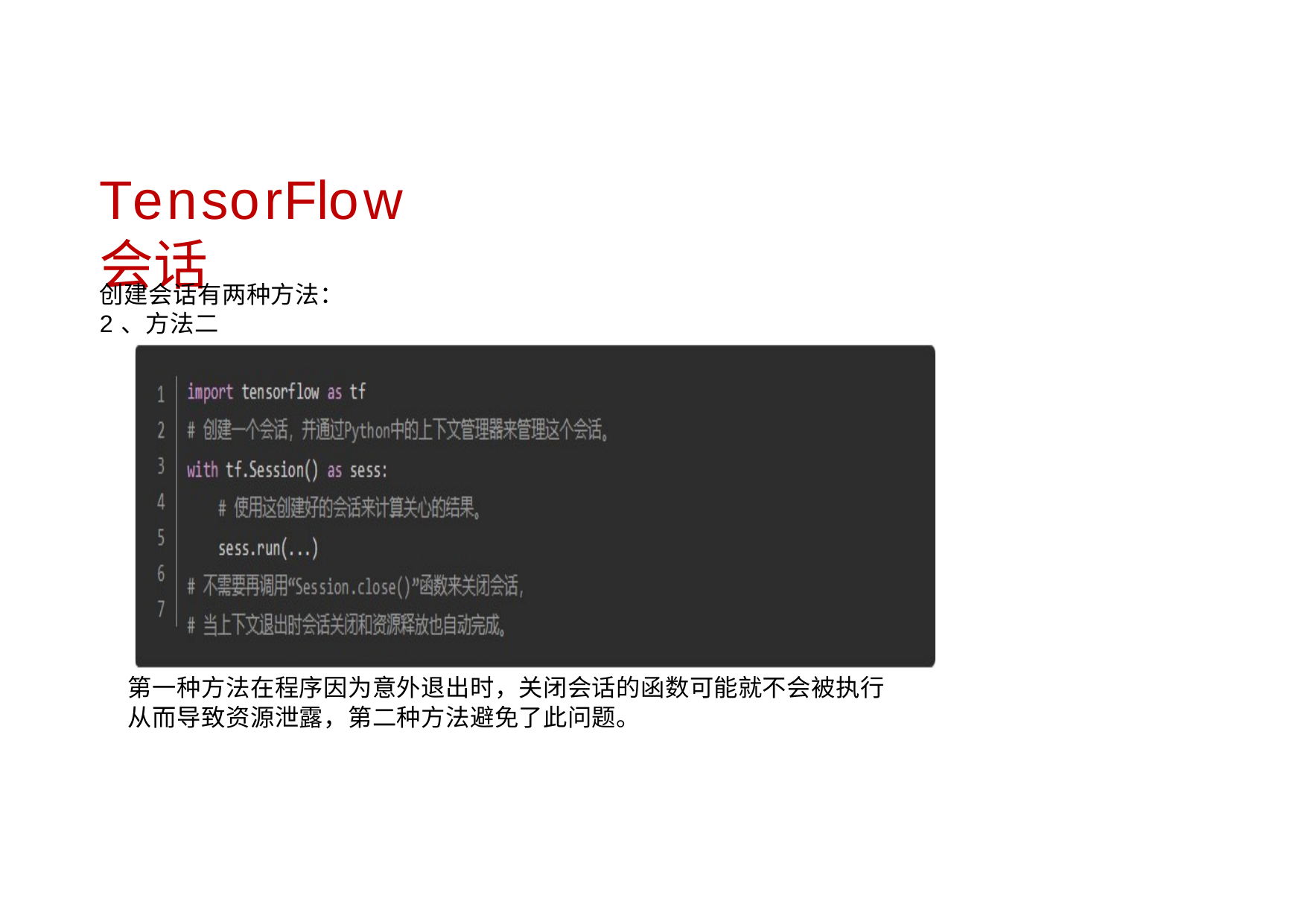

# TensorFlow会话
创建会话有两种方法：
2、方法二

第一种方法在程序因为意外退出时，关闭会话的函数可能就不会被执行 从而导致资源泄露，第二种方法避免了此问题。